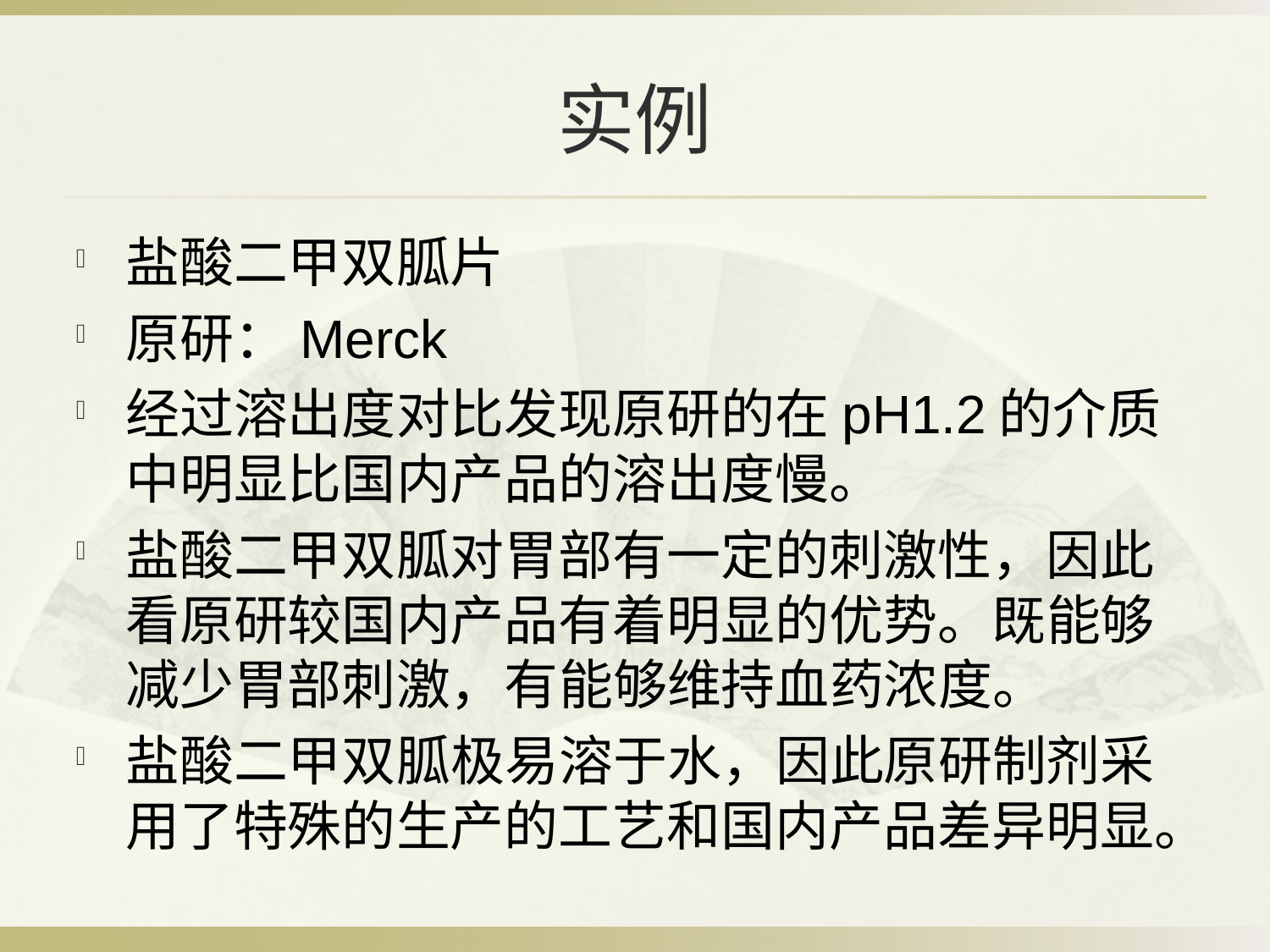

# 实例
盐酸二甲双胍片
原研：Merck
经过溶出度对比发现原研的在pH1.2的介质中明显比国内产品的溶出度慢。
盐酸二甲双胍对胃部有一定的刺激性，因此看原研较国内产品有着明显的优势。既能够减少胃部刺激，有能够维持血药浓度。
盐酸二甲双胍极易溶于水，因此原研制剂采用了特殊的生产的工艺和国内产品差异明显。